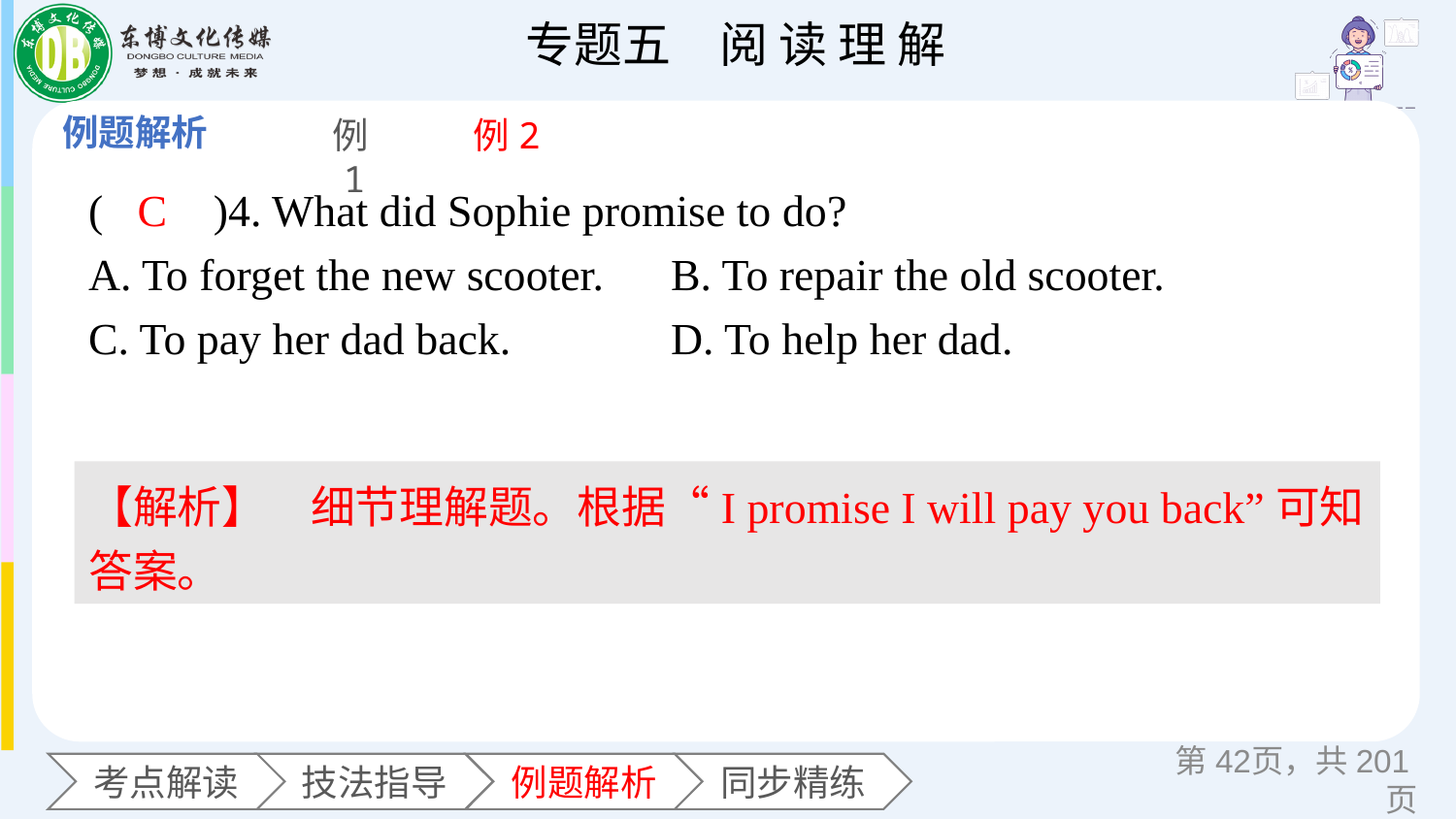

例1
例2
(　　)4. What did Sophie promise to do?
A. To forget the new scooter.    	B. To repair the old scooter.
C. To pay her dad back.    	D. To help her dad.
C
【解析】　细节理解题。根据“I promise I will pay you back”可知答案。
第42页，共201页